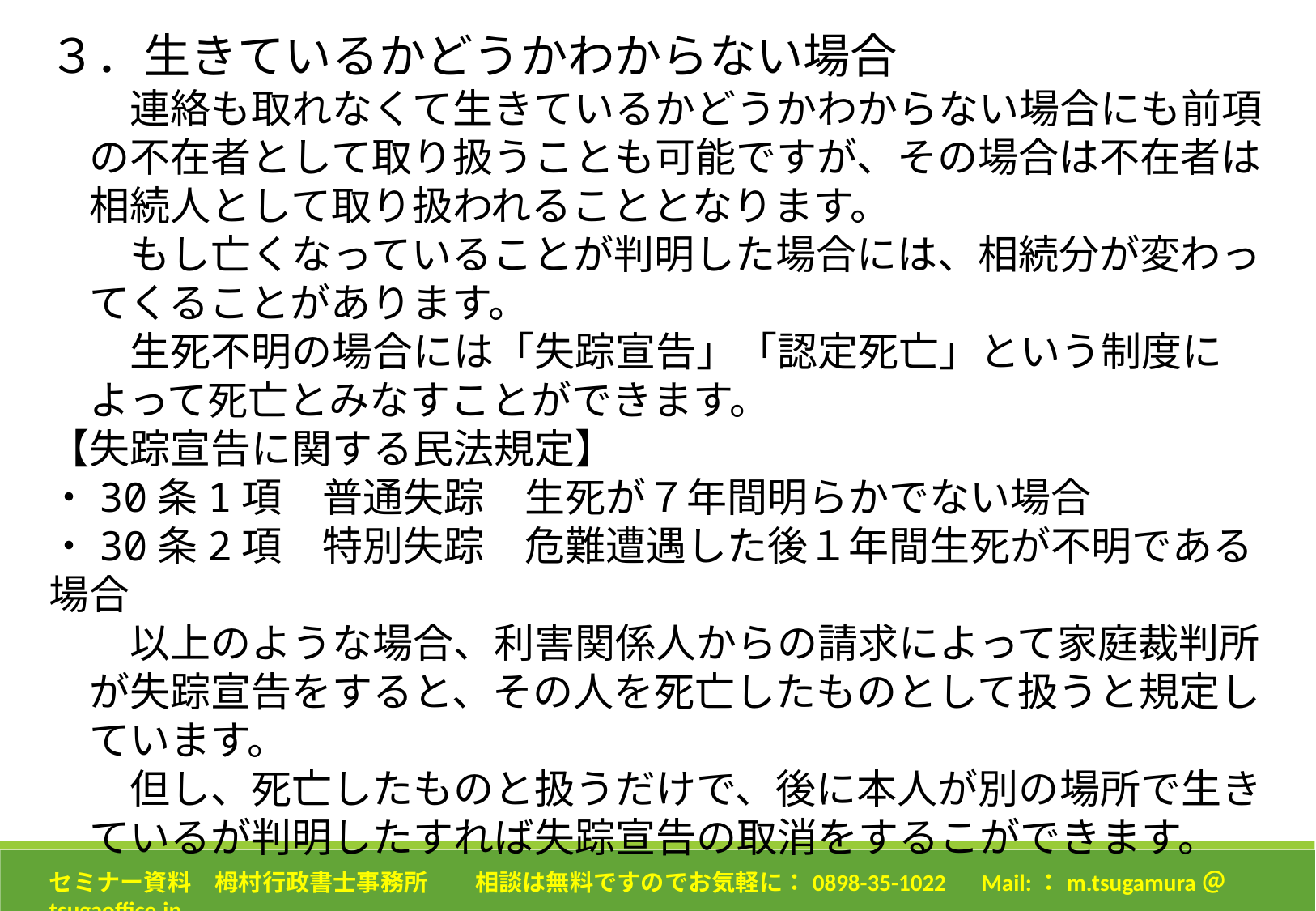

３．生きているかどうかわからない場合
　　連絡も取れなくて生きているかどうかわからない場合にも前項
　の不在者として取り扱うことも可能ですが、その場合は不在者は
　相続人として取り扱われることとなります。
　　もし亡くなっていることが判明した場合には、相続分が変わっ
　てくることがあります。
　　生死不明の場合には「失踪宣告」「認定死亡」という制度に
　よって死亡とみなすことができます。
【失踪宣告に関する民法規定】
・30条1項　普通失踪　生死が７年間明らかでない場合
・30条2項　特別失踪　危難遭遇した後１年間生死が不明である場合
　　以上のような場合、利害関係人からの請求によって家庭裁判所
　が失踪宣告をすると、その人を死亡したものとして扱うと規定し
　ています。
　　但し、死亡したものと扱うだけで、後に本人が別の場所で生き
　ているが判明したすれば失踪宣告の取消をするこができます。
セミナー資料　栂村行政書士事務所　　相談は無料ですのでお気軽に：0898-35-1022　Mail:：m.tsugamura＠tsugaoffice.jp